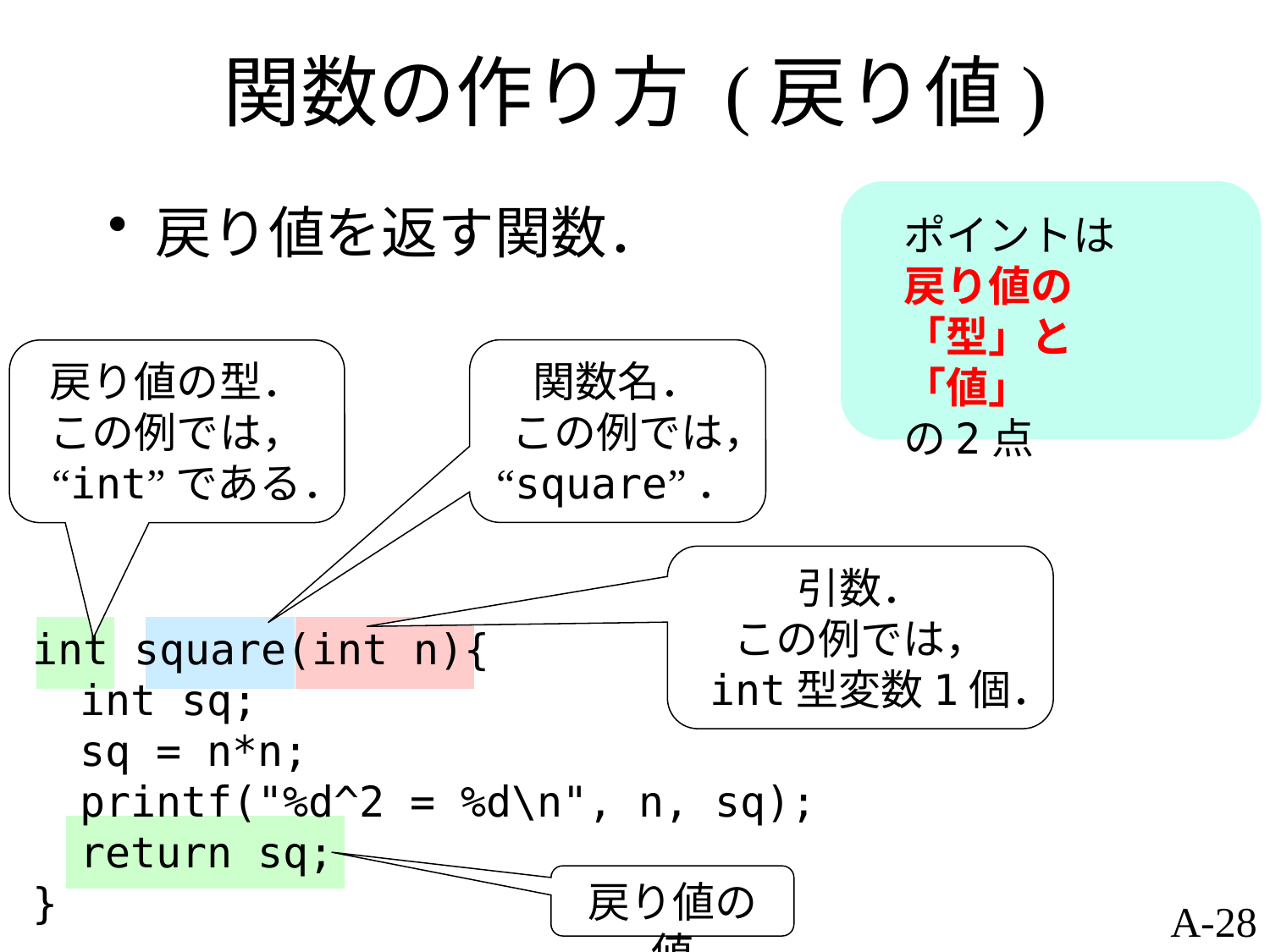

# 関数の作り方 (戻り値)
ポイントは
戻り値の
「型」と「値」
の2点
戻り値を返す関数．
関数名．
この例では，
“square”．
戻り値の型．
この例では，
“int”である．
引数．
この例では，
int型変数1個．
int square(int n){
	int sq;
	sq = n*n;
	printf("%d^2 = %d\n", n, sq);
	return sq;
}

戻り値の値
A-28